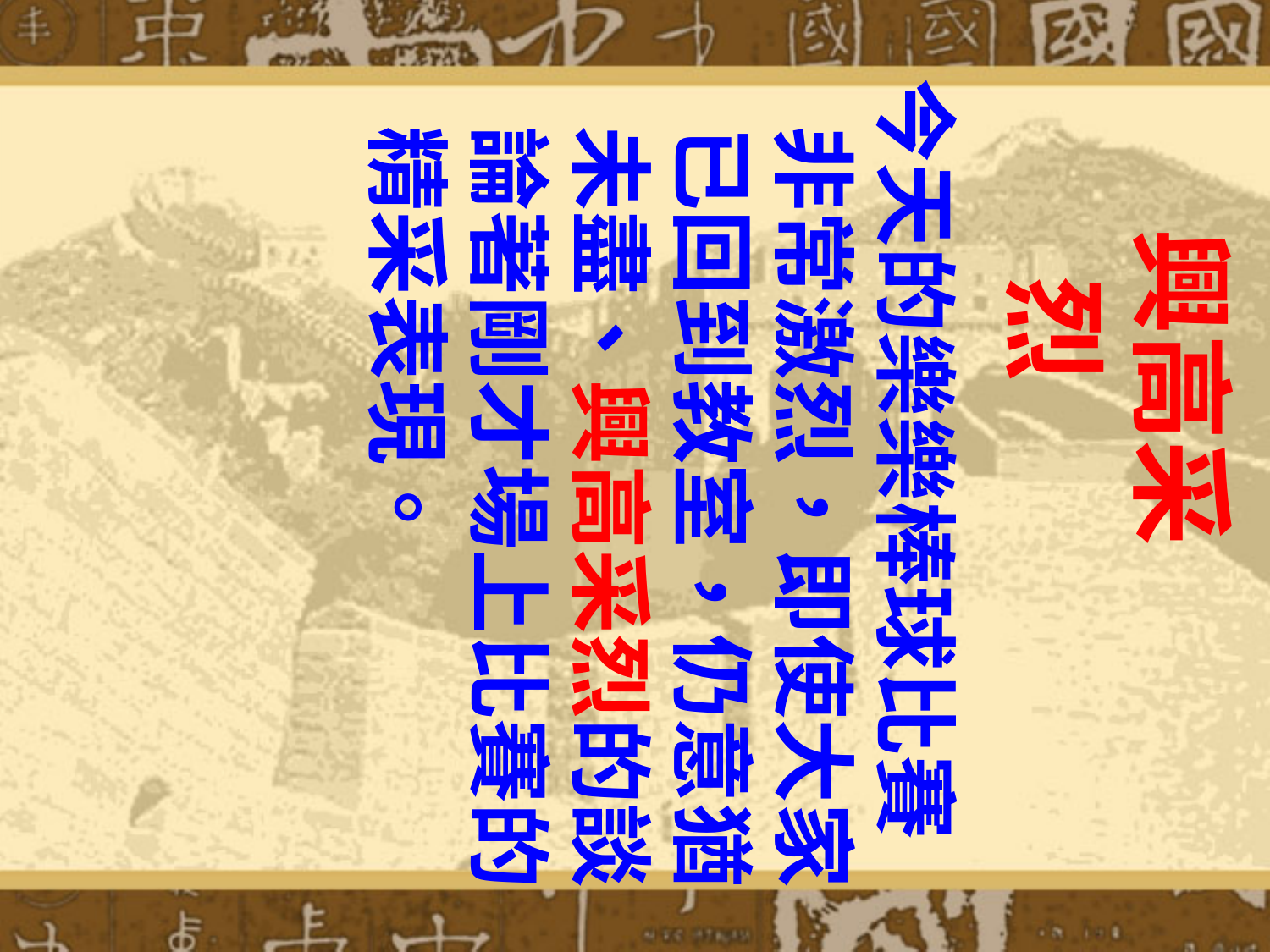

今天的樂樂棒球比賽非常激烈，即使大家已回到教室，仍意猶未盡、興高采烈的談論著剛才場上比賽的精采表現。
興高采烈